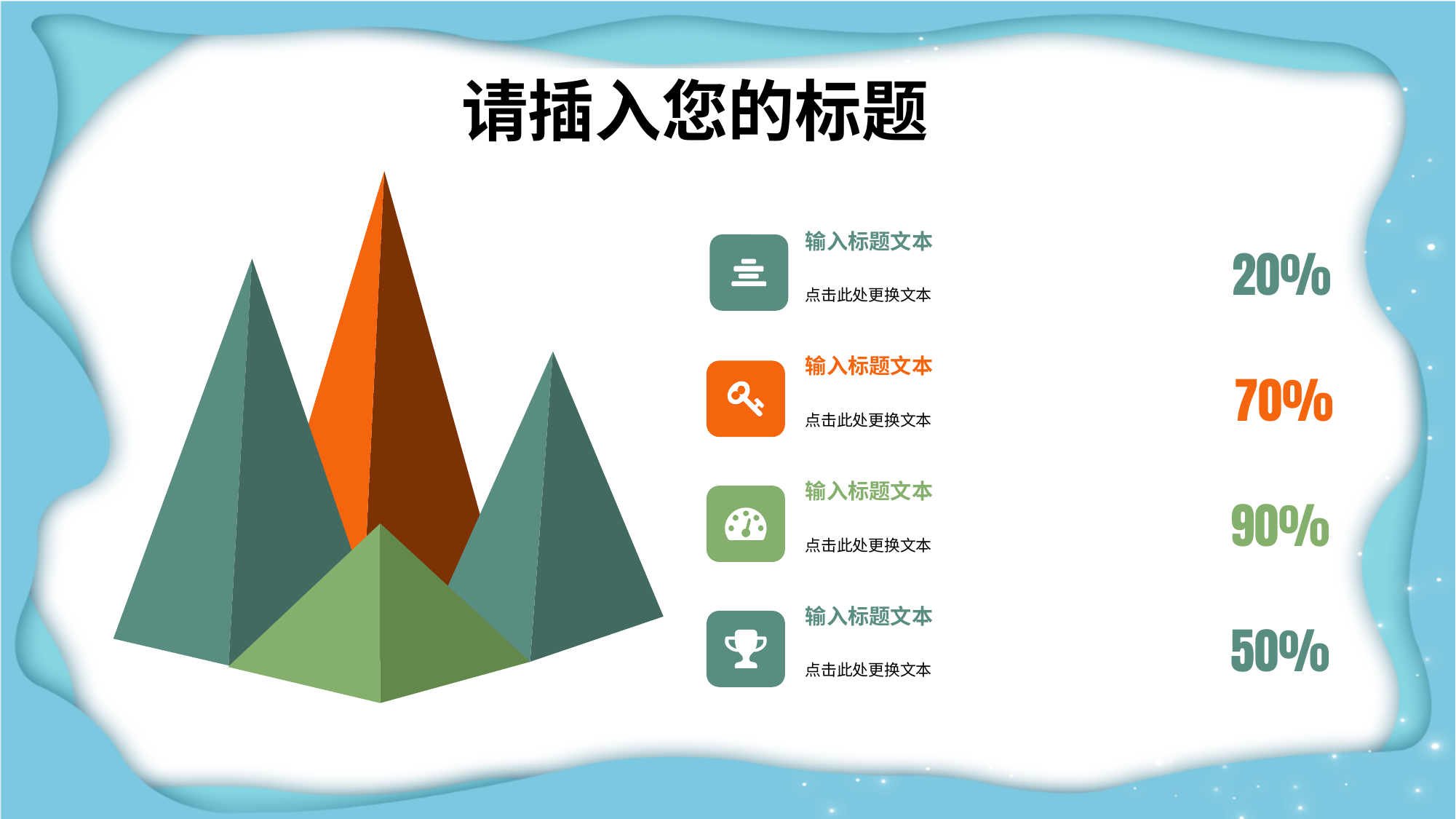

请插入您的标题

输入标题文本
点击此处更换文本
20%

输入标题文本
点击此处更换文本
70%

输入标题文本
点击此处更换文本
90%

输入标题文本
点击此处更换文本
50%